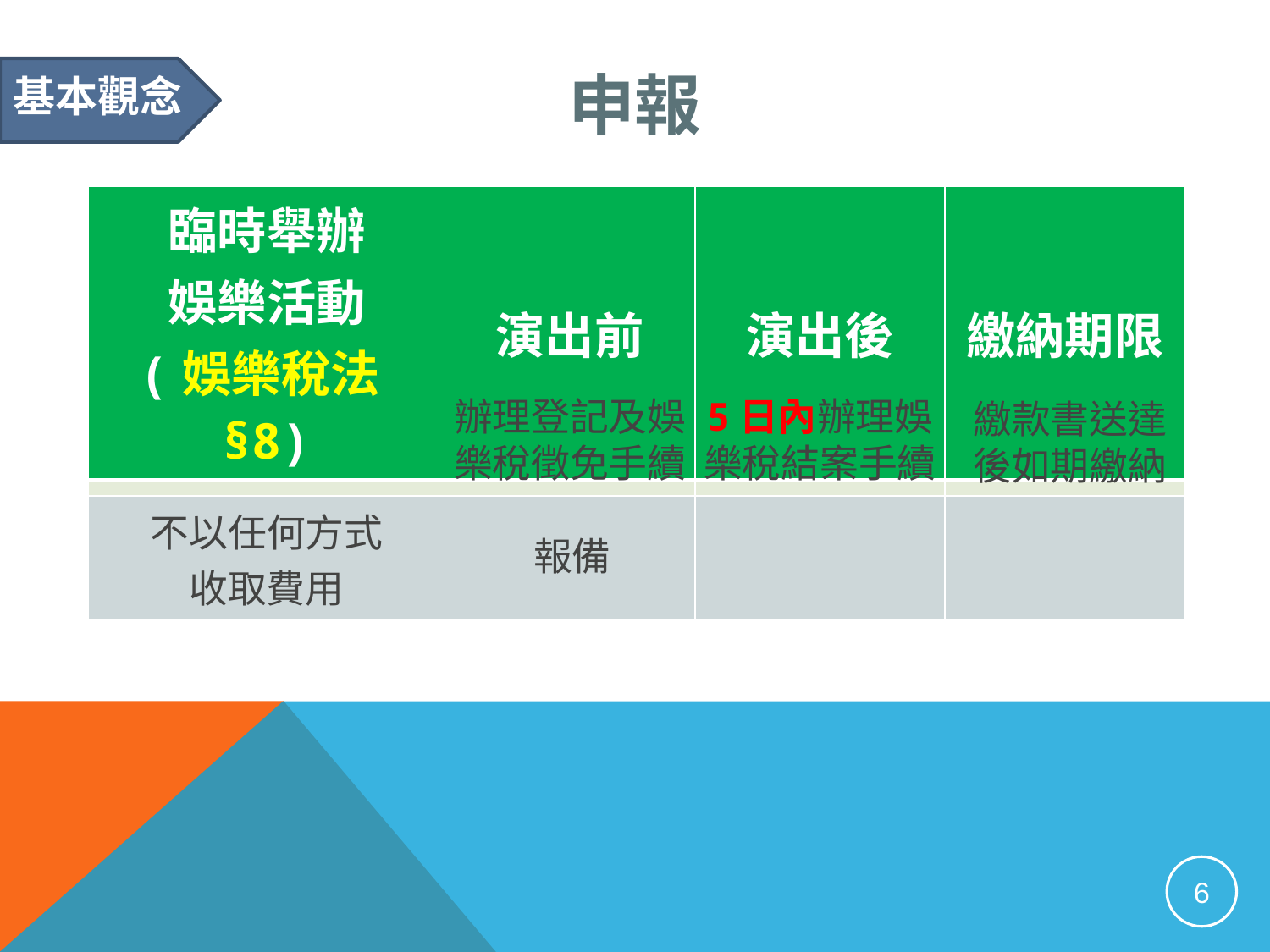

申報
基本觀念

| 臨時舉辦 娛樂活動 (娛樂稅法§8) | 演出前 | 演出後 | 繳納期限 |
| --- | --- | --- | --- |
| 對外售票 收取費用 |  |  |  |
5日內辦理娛樂稅結案手續
辦理登記及娛樂稅徵免手續
繳款書送達後如期繳納
| 不以任何方式 收取費用 |  |  |  |
| --- | --- | --- | --- |
報備
6